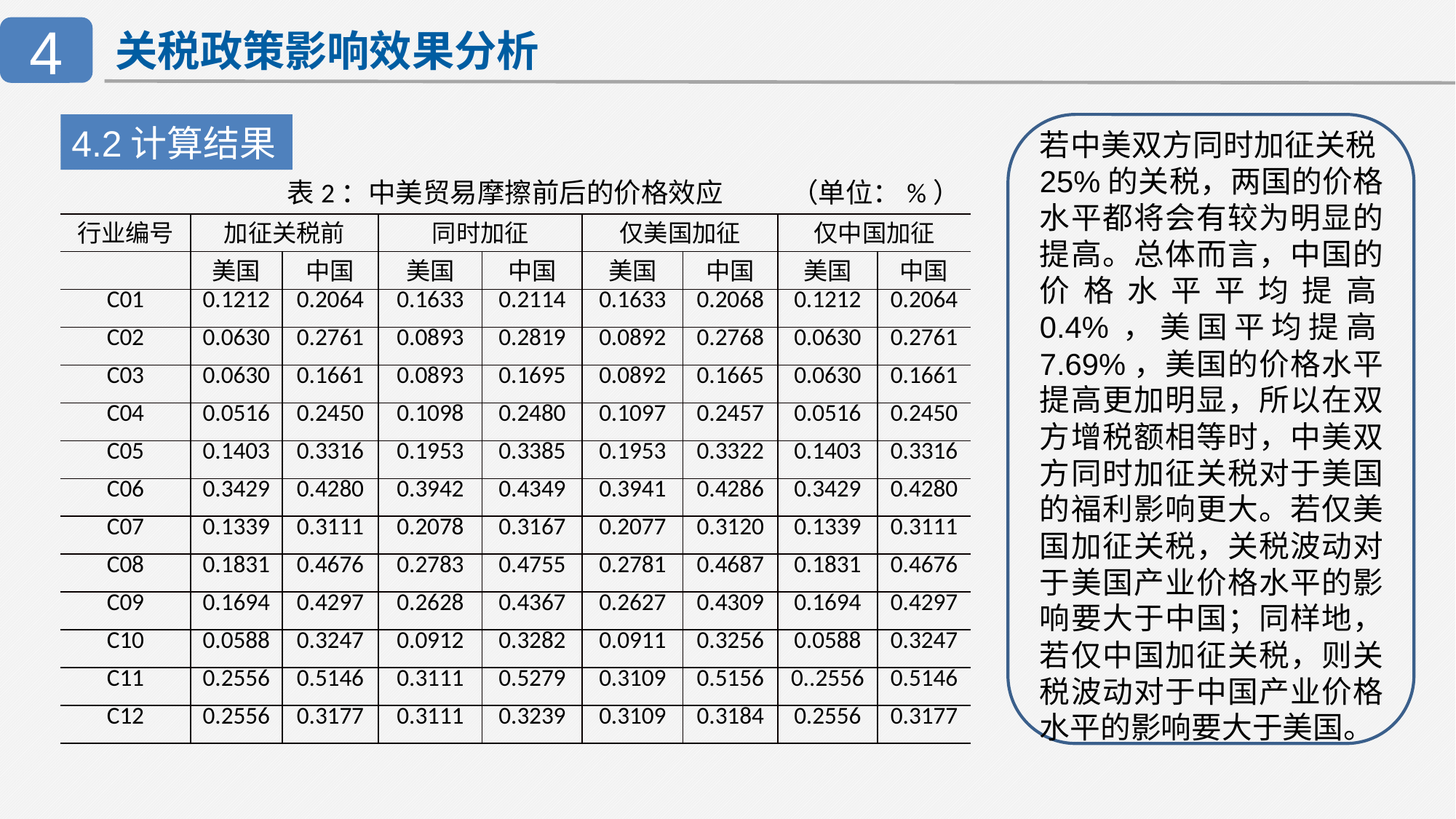

4
关税政策影响效果分析
4.2计算结果

若中美双方同时加征关税25%的关税，两国的价格水平都将会有较为明显的提高。总体而言，中国的价格水平平均提高0.4%，美国平均提高7.69%，美国的价格水平提高更加明显，所以在双方增税额相等时，中美双方同时加征关税对于美国的福利影响更大。若仅美国加征关税，关税波动对于美国产业价格水平的影响要大于中国；同样地，若仅中国加征关税，则关税波动对于中国产业价格水平的影响要大于美国。
表2：中美贸易摩擦前后的价格效应           （单位：%）
| 行业编号 | 加征关税前 |  | 同时加征 |  | 仅美国加征 |  | 仅中国加征 |  |
| --- | --- | --- | --- | --- | --- | --- | --- | --- |
|  | 美国 | 中国 | 美国 | 中国 | 美国 | 中国 | 美国 | 中国 |
| C01 | 0.1212 | 0.2064 | 0.1633 | 0.2114 | 0.1633 | 0.2068 | 0.1212 | 0.2064 |
| C02 | 0.0630 | 0.2761 | 0.0893 | 0.2819 | 0.0892 | 0.2768 | 0.0630 | 0.2761 |
| C03 | 0.0630 | 0.1661 | 0.0893 | 0.1695 | 0.0892 | 0.1665 | 0.0630 | 0.1661 |
| C04 | 0.0516 | 0.2450 | 0.1098 | 0.2480 | 0.1097 | 0.2457 | 0.0516 | 0.2450 |
| C05 | 0.1403 | 0.3316 | 0.1953 | 0.3385 | 0.1953 | 0.3322 | 0.1403 | 0.3316 |
| C06 | 0.3429 | 0.4280 | 0.3942 | 0.4349 | 0.3941 | 0.4286 | 0.3429 | 0.4280 |
| C07 | 0.1339 | 0.3111 | 0.2078 | 0.3167 | 0.2077 | 0.3120 | 0.1339 | 0.3111 |
| C08 | 0.1831 | 0.4676 | 0.2783 | 0.4755 | 0.2781 | 0.4687 | 0.1831 | 0.4676 |
| C09 | 0.1694 | 0.4297 | 0.2628 | 0.4367 | 0.2627 | 0.4309 | 0.1694 | 0.4297 |
| C10 | 0.0588 | 0.3247 | 0.0912 | 0.3282 | 0.0911 | 0.3256 | 0.0588 | 0.3247 |
| C11 | 0.2556 | 0.5146 | 0.3111 | 0.5279 | 0.3109 | 0.5156 | 0..2556 | 0.5146 |
| C12 | 0.2556 | 0.3177 | 0.3111 | 0.3239 | 0.3109 | 0.3184 | 0.2556 | 0.3177 |